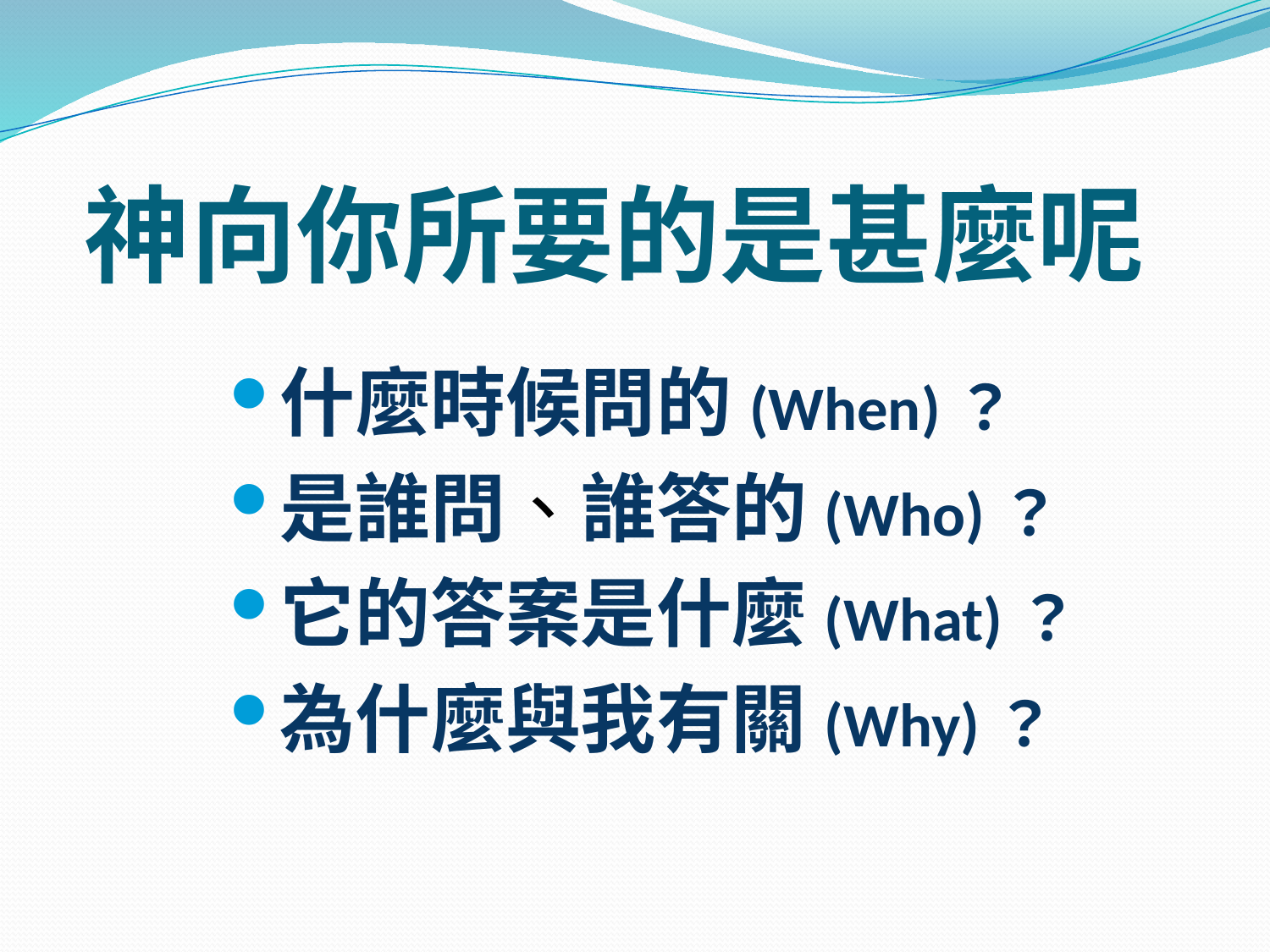

# 神向你所要的是甚麼呢
什麼時候問的(When)？
是誰問、誰答的(Who)？
它的答案是什麼(What)？
為什麼與我有關(Why)？